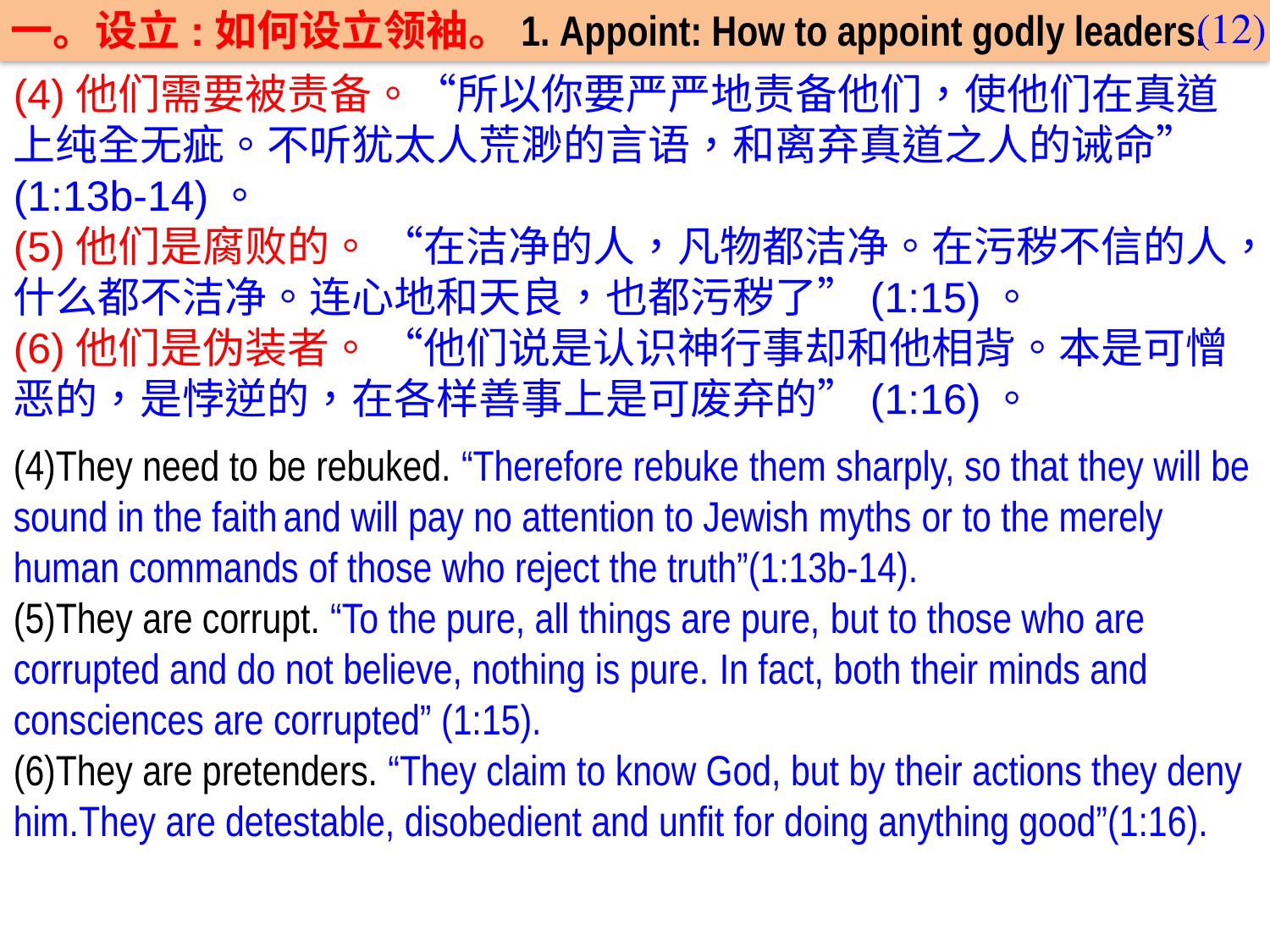

(12)
一。设立:如何设立领袖。1. Appoint: How to appoint godly leaders.

(4)他们需要被责备。“所以你要严严地责备他们，使他们在真道上纯全无疵。不听犹太人荒渺的言语，和离弃真道之人的诫命”
(1:13b-14)。
(5)他们是腐败的。 “在洁净的人，凡物都洁净。在污秽不信的人，什么都不洁净。连心地和天良，也都污秽了”(1:15)。
(6)他们是伪装者。 “他们说是认识神行事却和他相背。本是可憎恶的，是悖逆的，在各样善事上是可废弃的”(1:16)。
(4)They need to be rebuked. “Therefore rebuke them sharply, so that they will be sound in the faith and will pay no attention to Jewish myths or to the merely human commands of those who reject the truth”(1:13b-14).
(5)They are corrupt. “To the pure, all things are pure, but to those who are corrupted and do not believe, nothing is pure. In fact, both their minds and consciences are corrupted” (1:15).
(6)They are pretenders. “They claim to know God, but by their actions they deny him.They are detestable, disobedient and unfit for doing anything good”(1:16).